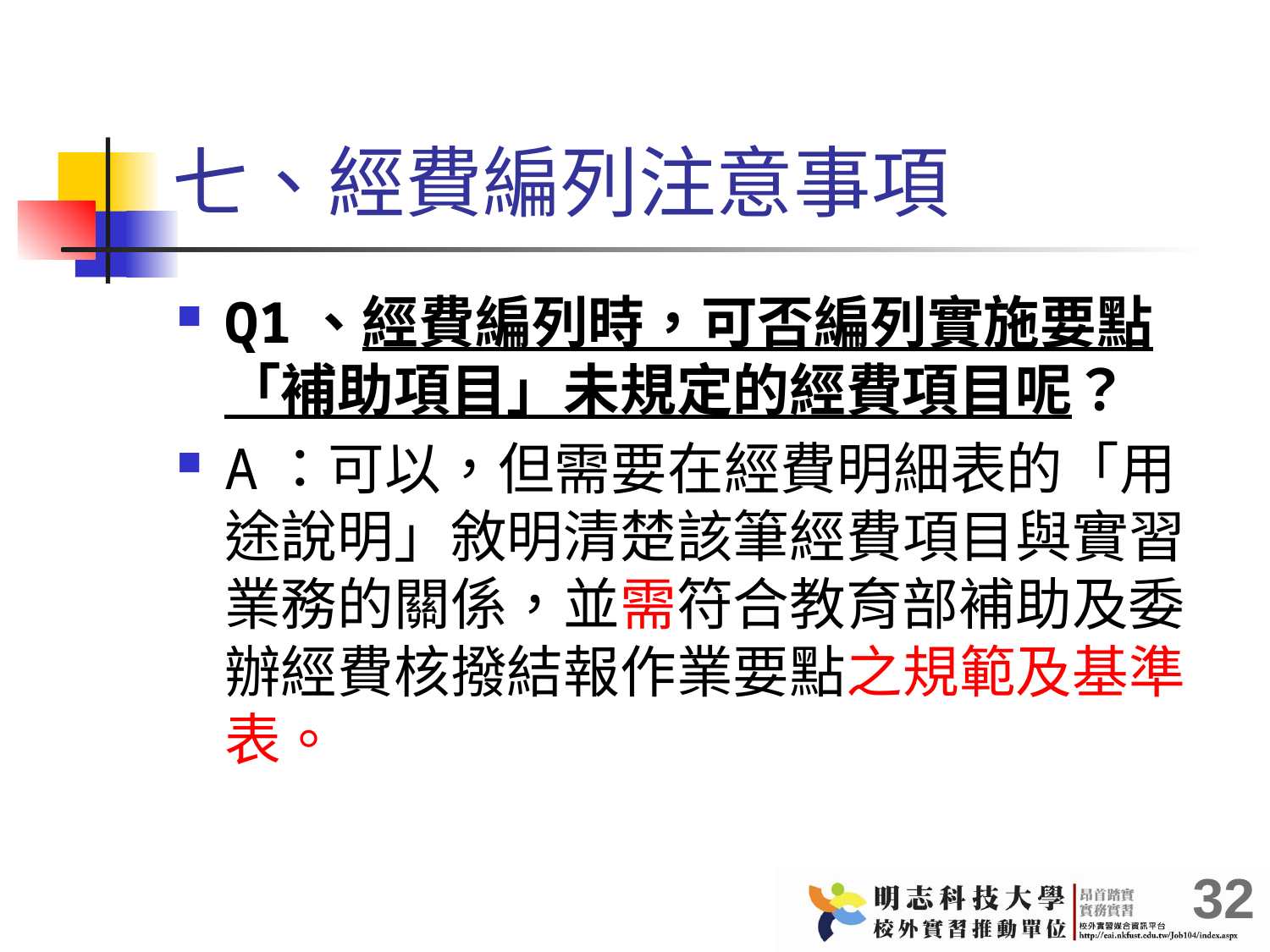

# 七、經費編列注意事項
Q1、經費編列時，可否編列實施要點「補助項目」未規定的經費項目呢？
A：可以，但需要在經費明細表的「用途說明」敘明清楚該筆經費項目與實習業務的關係，並需符合教育部補助及委辦經費核撥結報作業要點之規範及基準表。

32